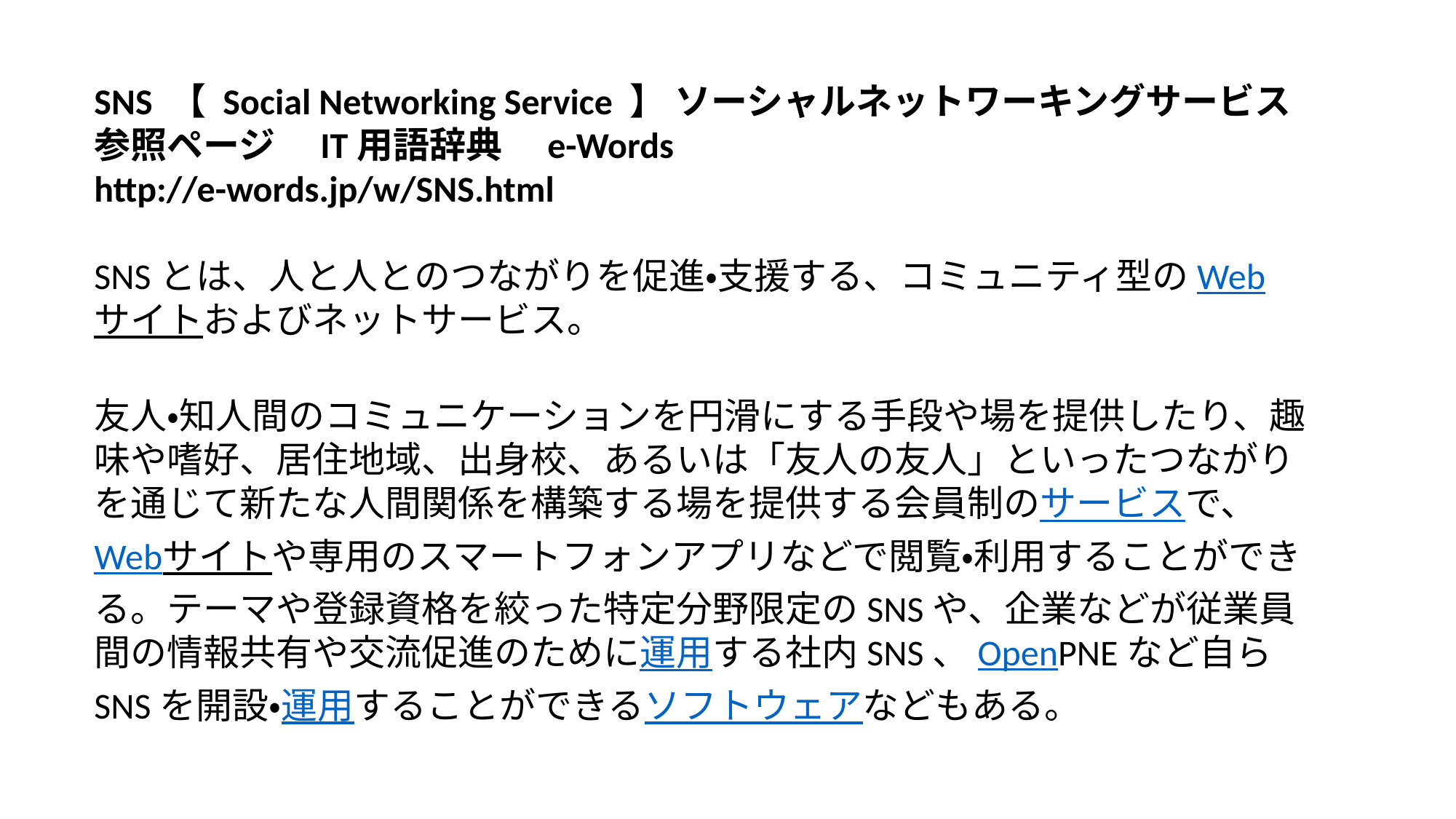

SNS 【 Social Networking Service 】 ソーシャルネットワーキングサービス
参照ページ　IT用語辞典　e-Words
http://e-words.jp/w/SNS.html

SNSとは、人と人とのつながりを促進・支援する、コミュニティ型のWebサイトおよびネットサービス。

友人・知人間のコミュニケーションを円滑にする手段や場を提供したり、趣味や嗜好、居住地域、出身校、あるいは「友人の友人」といったつながりを通じて新たな人間関係を構築する場を提供する会員制のサービスで、Webサイトや専用のスマートフォンアプリなどで閲覧・利用することができる。テーマや登録資格を絞った特定分野限定のSNSや、企業などが従業員間の情報共有や交流促進のために運用する社内SNS、OpenPNEなど自らSNSを開設・運用することができるソフトウェアなどもある。